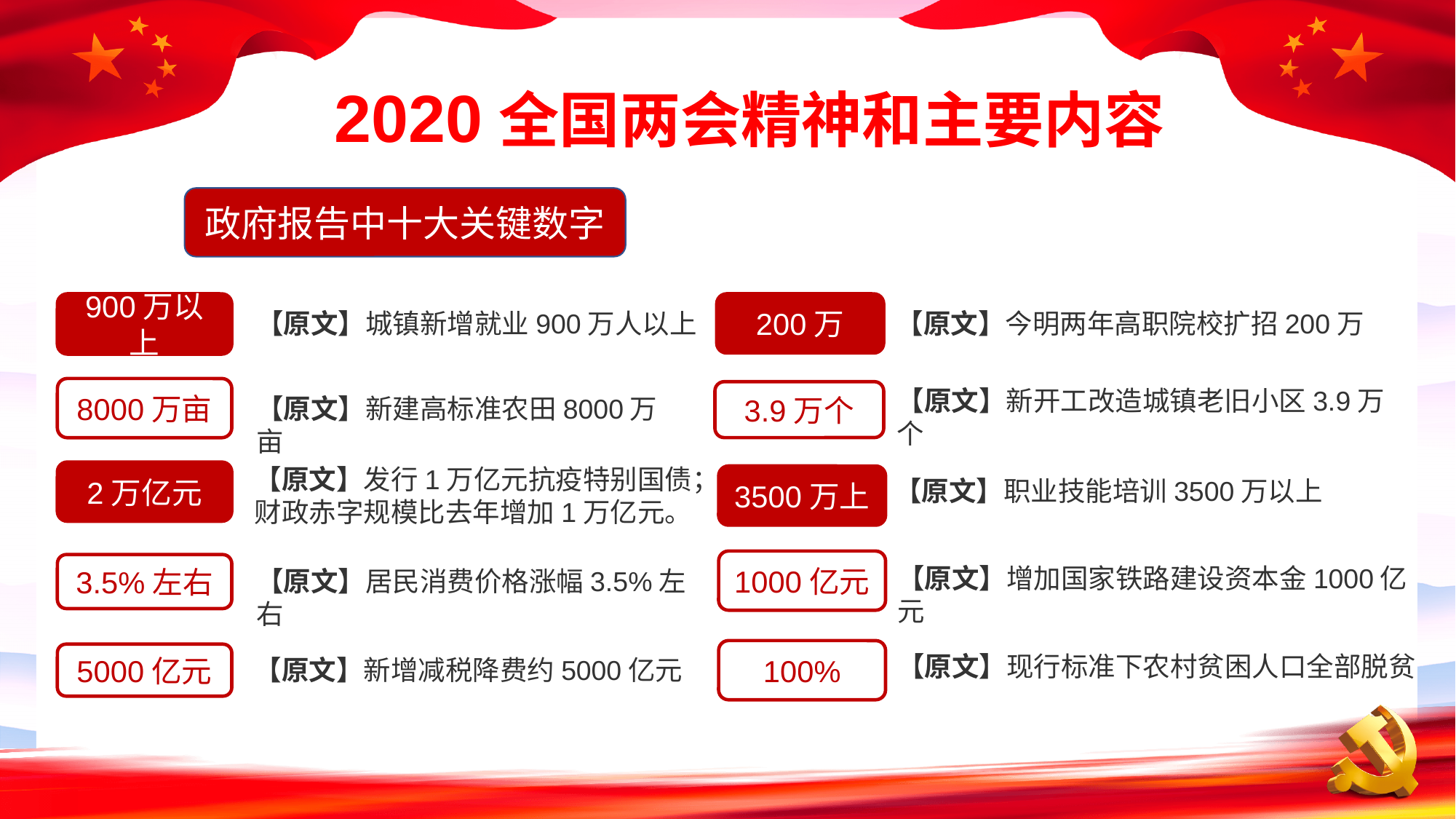

政府报告中十大关键数字
900万以上
【原文】城镇新增就业900万人以上
8000万亩
【原文】新建高标准农田8000万亩
【原文】发行1万亿元抗疫特别国债；财政赤字规模比去年增加1万亿元。
2万亿元
3.5%左右
5000亿元
【原文】新增减税降费约5000亿元
【原文】居民消费价格涨幅3.5%左右
200万
【原文】今明两年高职院校扩招200万
【原文】新开工改造城镇老旧小区3.9万个
3.9万个
3500万上
【原文】职业技能培训3500万以上
1000亿元
【原文】增加国家铁路建设资本金1000亿元
100%
【原文】现行标准下农村贫困人口全部脱贫